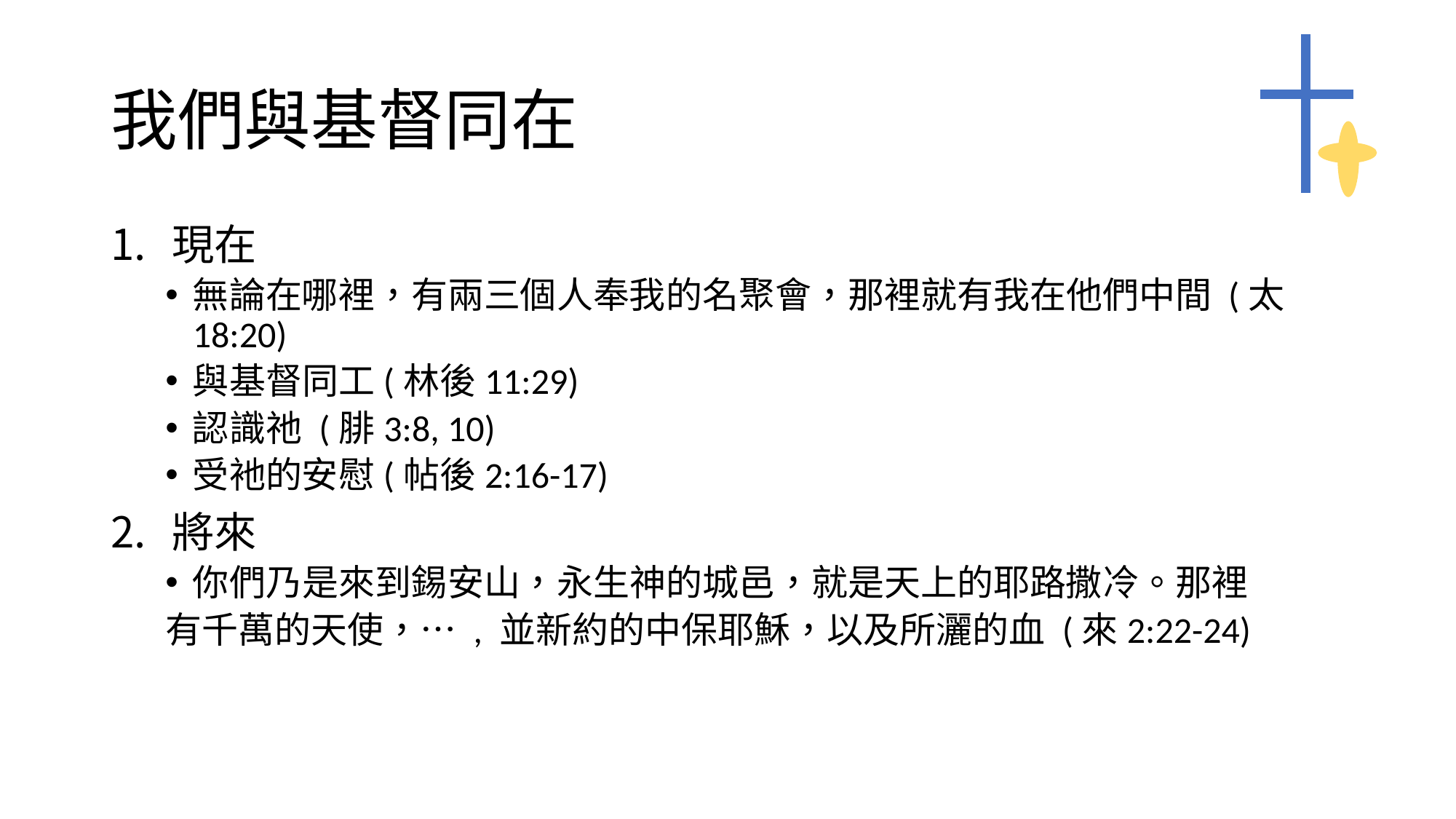

# 我們與基督同在

現在
無論在哪裡，有兩三個人奉我的名聚會，那裡就有我在他們中間 (太18:20)
與基督同工(林後11:29)
認識祂 (腓3:8, 10)
受衪的安慰(帖後2:16-17)
將來
你們乃是來到錫安山，永生神的城邑，就是天上的耶路撒冷。那裡
有千萬的天使，… , 並新約的中保耶穌，以及所灑的血 (來2:22-24)